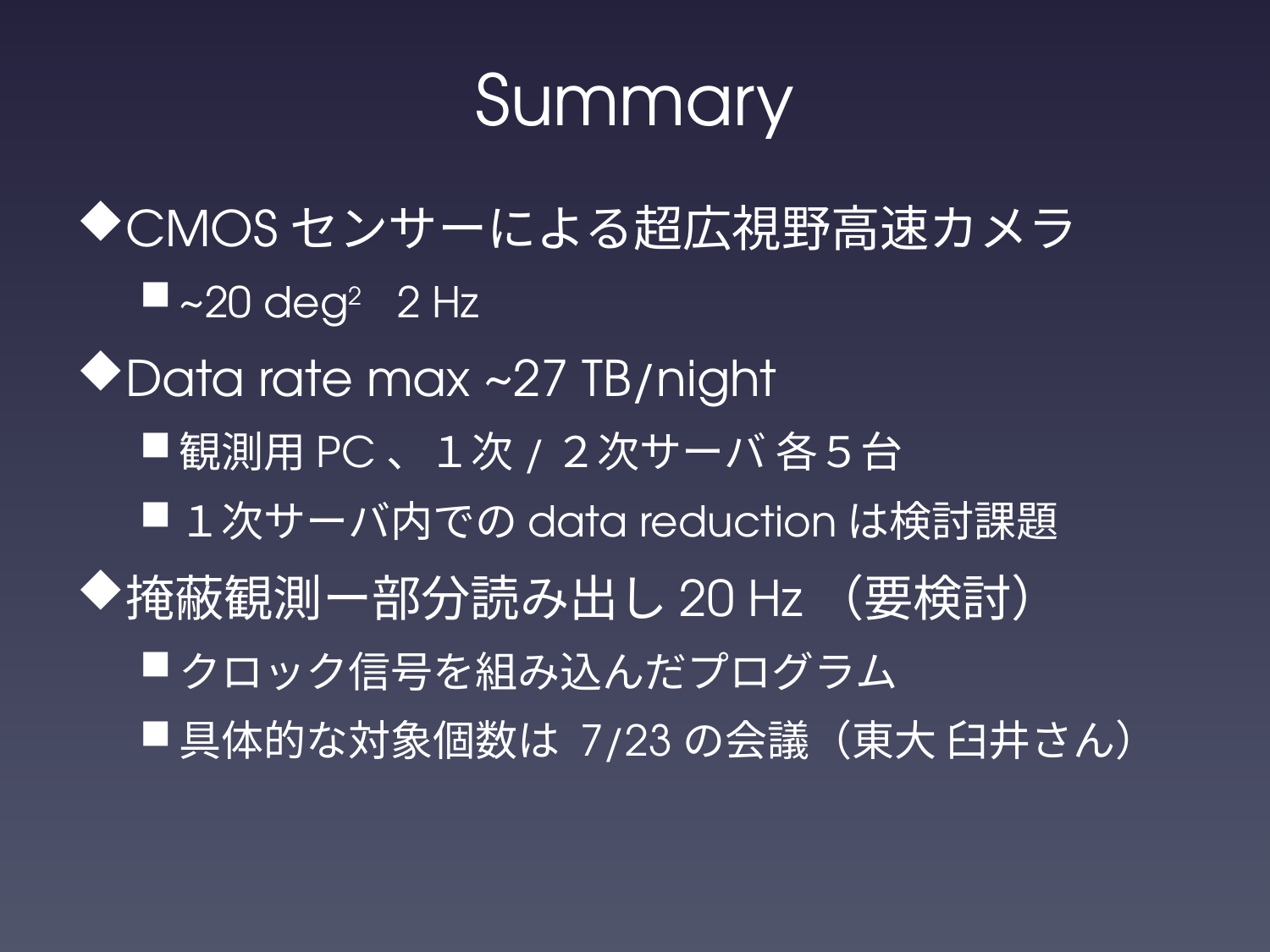

# Summary
CMOSセンサーによる超広視野高速カメラ
~20 deg2   2 Hz
Data rate max ~27 TB/night
観測用PC、１次/２次サーバ 各５台
１次サーバ内でのdata reductionは検討課題
掩蔽観測ー部分読み出し20 Hz（要検討）
クロック信号を組み込んだプログラム
具体的な対象個数は 7/23の会議（東大 臼井さん）